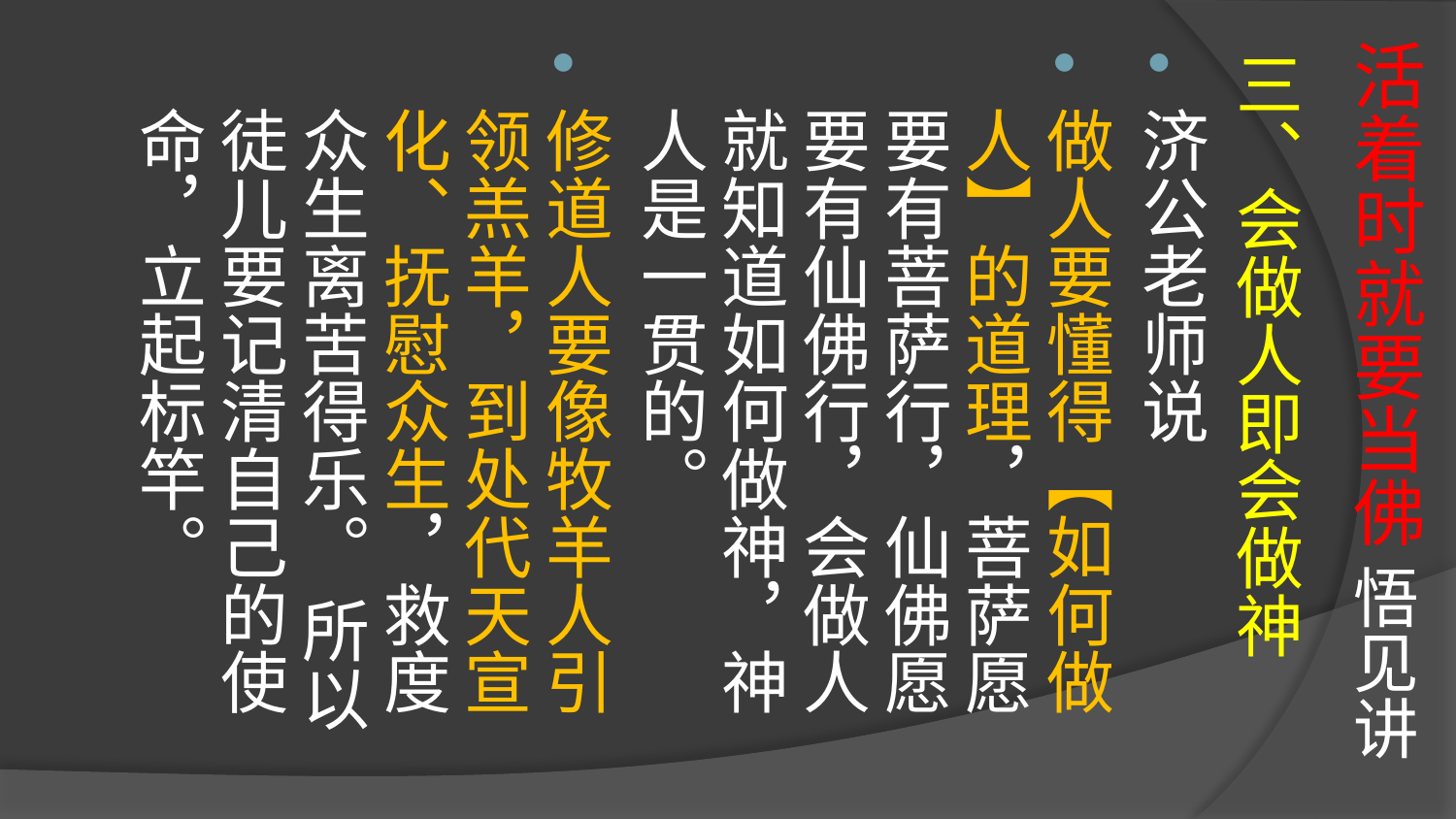

# 活着时就要当佛 悟见讲
三、会做人即会做神
济公老师说
做人要懂得【如何做人】的道理，菩萨愿要有菩萨行，仙佛愿要有仙佛行，会做人就知道如何做神，神人是一贯的。
修道人要像牧羊人引领羔羊，到处代天宣化、抚慰众生，救度众生离苦得乐。 所以徒儿要记清自己的使命，立起标竿。